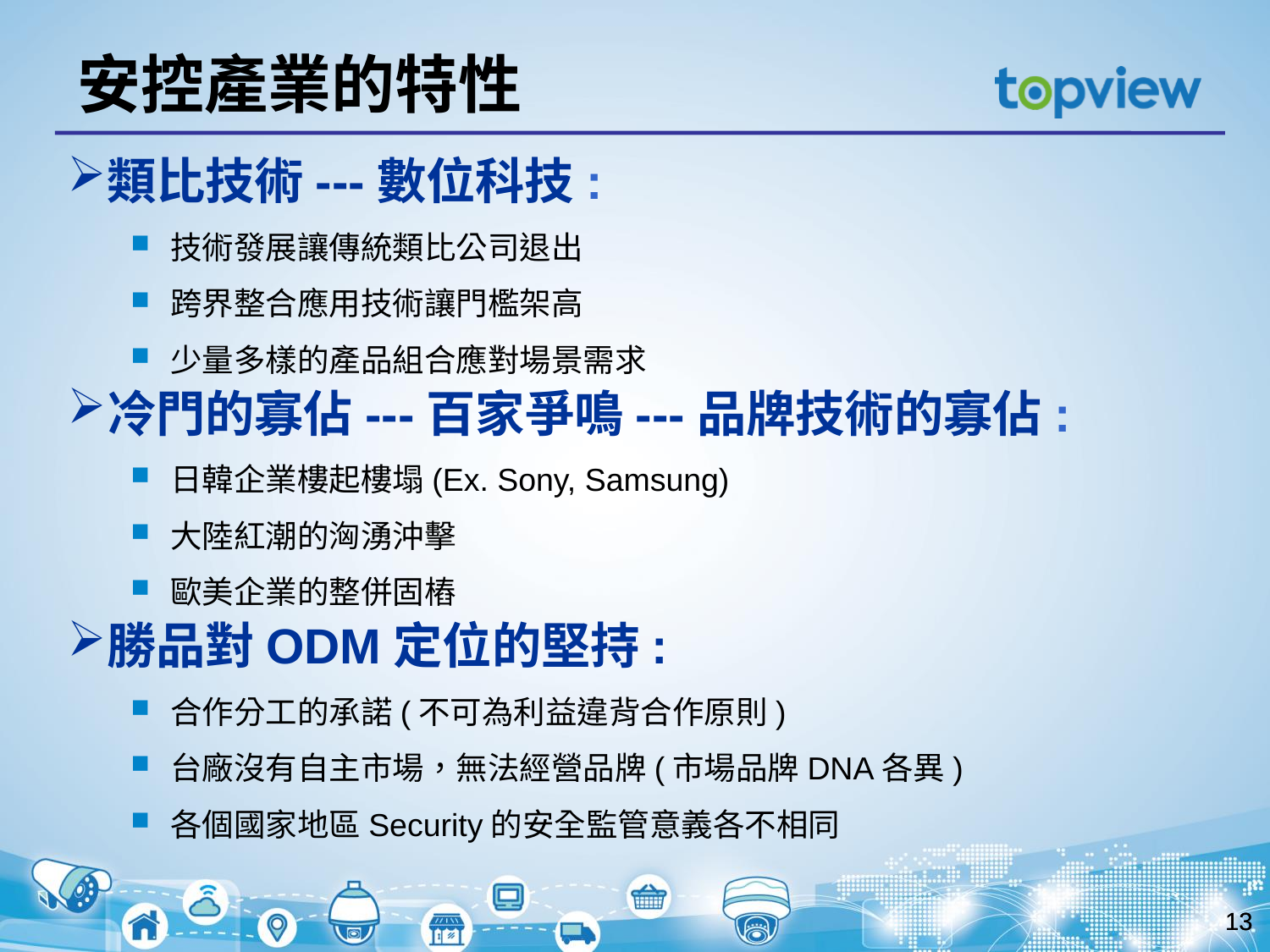

安控產業的特性

類比技術---數位科技:
技術發展讓傳統類比公司退出
跨界整合應用技術讓門檻架高
少量多樣的產品組合應對場景需求
冷門的寡佔---百家爭鳴---品牌技術的寡佔:
日韓企業樓起樓塌(Ex. Sony, Samsung)
大陸紅潮的洶湧沖擊
歐美企業的整併固樁
勝品對ODM定位的堅持:
合作分工的承諾(不可為利益違背合作原則)
台廠沒有自主市場，無法經營品牌(市場品牌DNA各異)
各個國家地區Security的安全監管意義各不相同